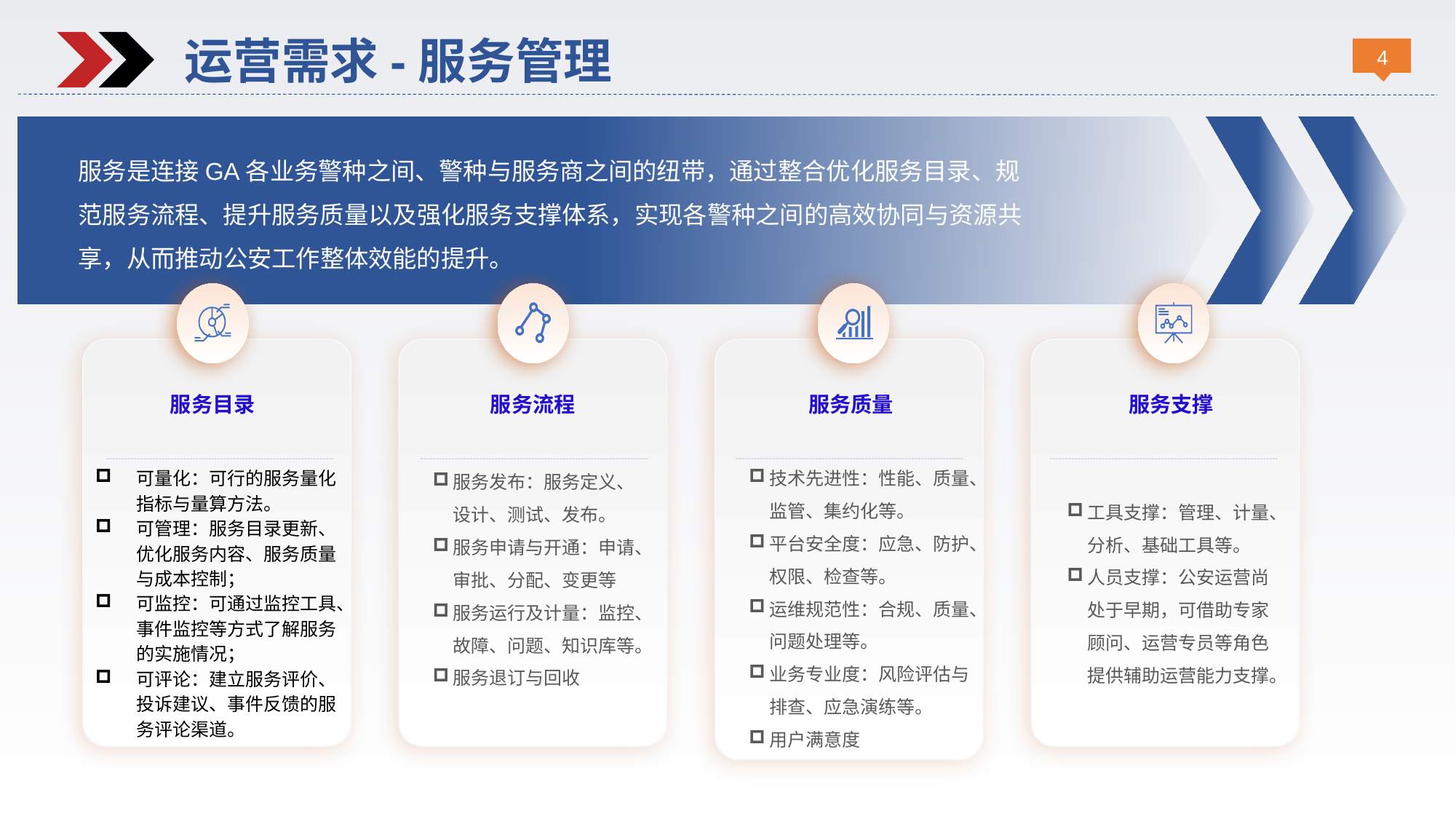

运营需求-服务管理

服务是连接GA各业务警种之间、警种与服务商之间的纽带，通过整合优化服务目录、规范服务流程、提升服务质量以及强化服务支撑体系，实现各警种之间的高效协同与资源共享，从而推动公安工作整体效能的提升。

服务目录
可量化：可行的服务量化指标与量算方法。
可管理：服务目录更新、优化服务内容、服务质量与成本控制；
可监控：可通过监控工具、事件监控等方式了解服务的实施情况；
可评论：建立服务评价、投诉建议、事件反馈的服务评论渠道。

服务流程
服务发布：服务定义、设计、测试、发布。
服务申请与开通：申请、审批、分配、变更等
服务运行及计量：监控、故障、问题、知识库等。
服务退订与回收

服务质量
技术先进性：性能、质量、监管、集约化等。
平台安全度：应急、防护、权限、检查等。
运维规范性：合规、质量、问题处理等。
业务专业度：风险评估与排查、应急演练等。
用户满意度

服务支撑
工具支撑：管理、计量、分析、基础工具等。
人员支撑：公安运营尚处于早期，可借助专家顾问、运营专员等角色提供辅助运营能力支撑。